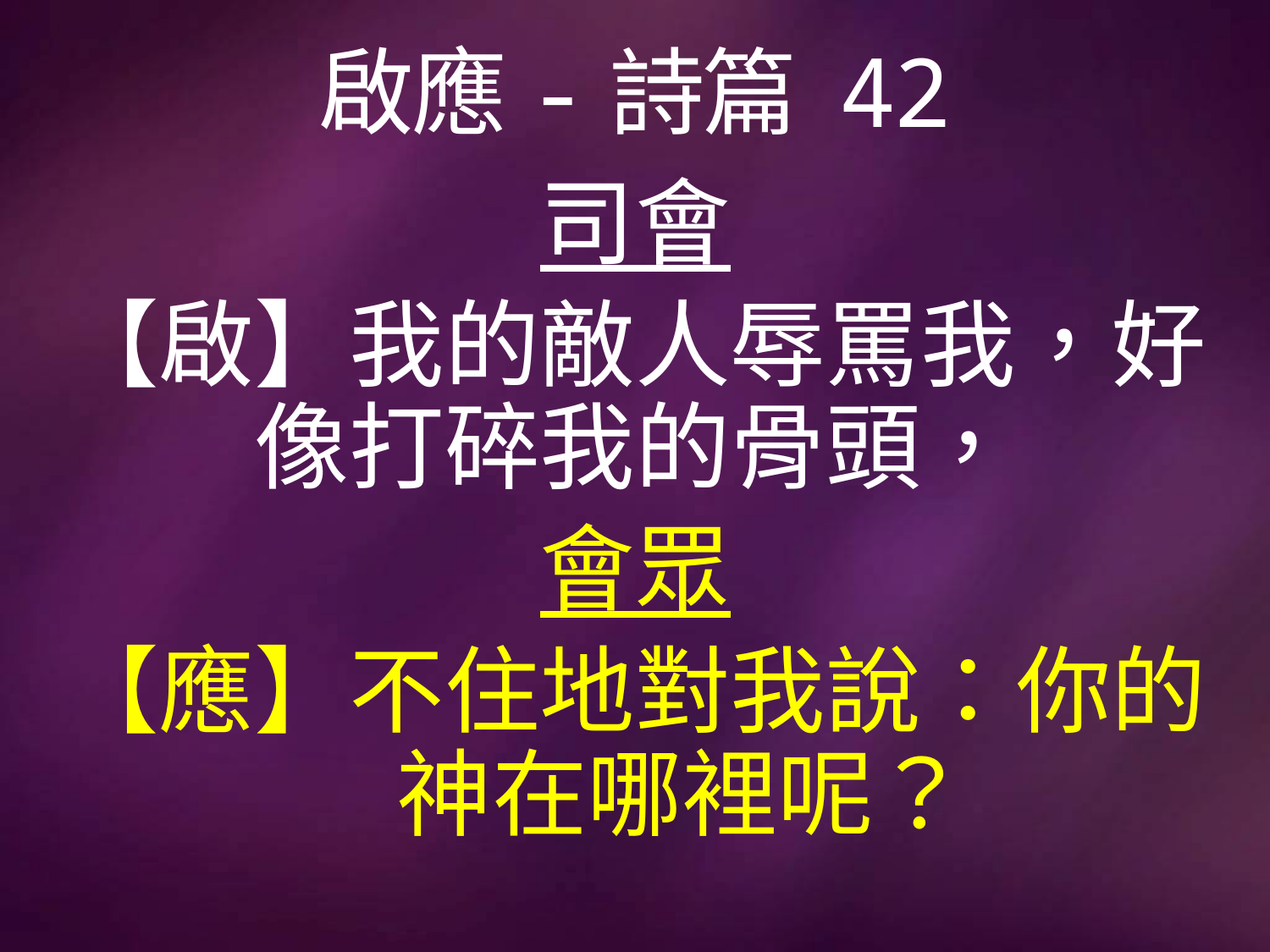

# 啟應-詩篇 42
司會
【啟】我的敵人辱罵我，好像打碎我的骨頭，
會眾
【應】不住地對我說：你的　神在哪裡呢？